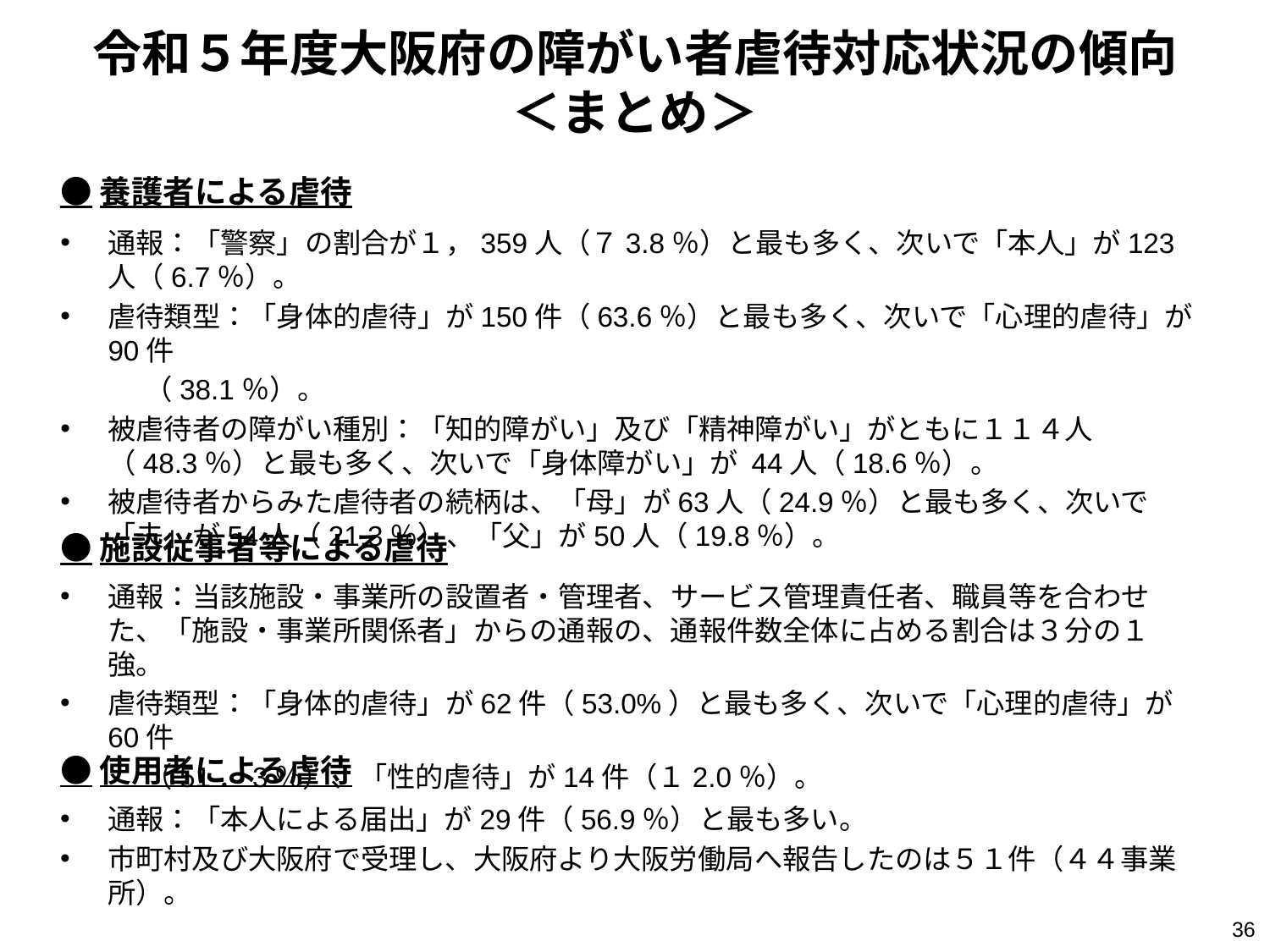

# 令和５年度大阪府の障がい者虐待対応状況の傾向 ＜まとめ＞
●養護者による虐待
通報：「警察」の割合が１，359人（７3.8％）と最も多く、次いで「本人」が123人（6.7％）。
虐待類型：「身体的虐待」が150件（63.6％）と最も多く、次いで「心理的虐待」が90件
　　　（38.1％）。
被虐待者の障がい種別：「知的障がい」及び「精神障がい」がともに１１４人（48.3％）と最も多く、次いで「身体障がい」が 44人（18.6％）。
被虐待者からみた虐待者の続柄は、「母」が63人（24.9％）と最も多く、次いで「夫」が54人（21.3％）、「父」が50人（19.8％）。

●施設従事者等による虐待
通報：当該施設・事業所の設置者・管理者、サービス管理責任者、職員等を合わせた、「施設・事業所関係者」からの通報の、通報件数全体に占める割合は３分の１強。
虐待類型：「身体的虐待」が62件（53.0%）と最も多く、次いで「心理的虐待」が60件
　　　（51．3％）、「性的虐待」が14件（１2.0％）。
●使用者による虐待
通報：「本人による届出」が29件（56.9％）と最も多い。
市町村及び大阪府で受理し、大阪府より大阪労働局へ報告したのは５１件（４４事業所）。
36